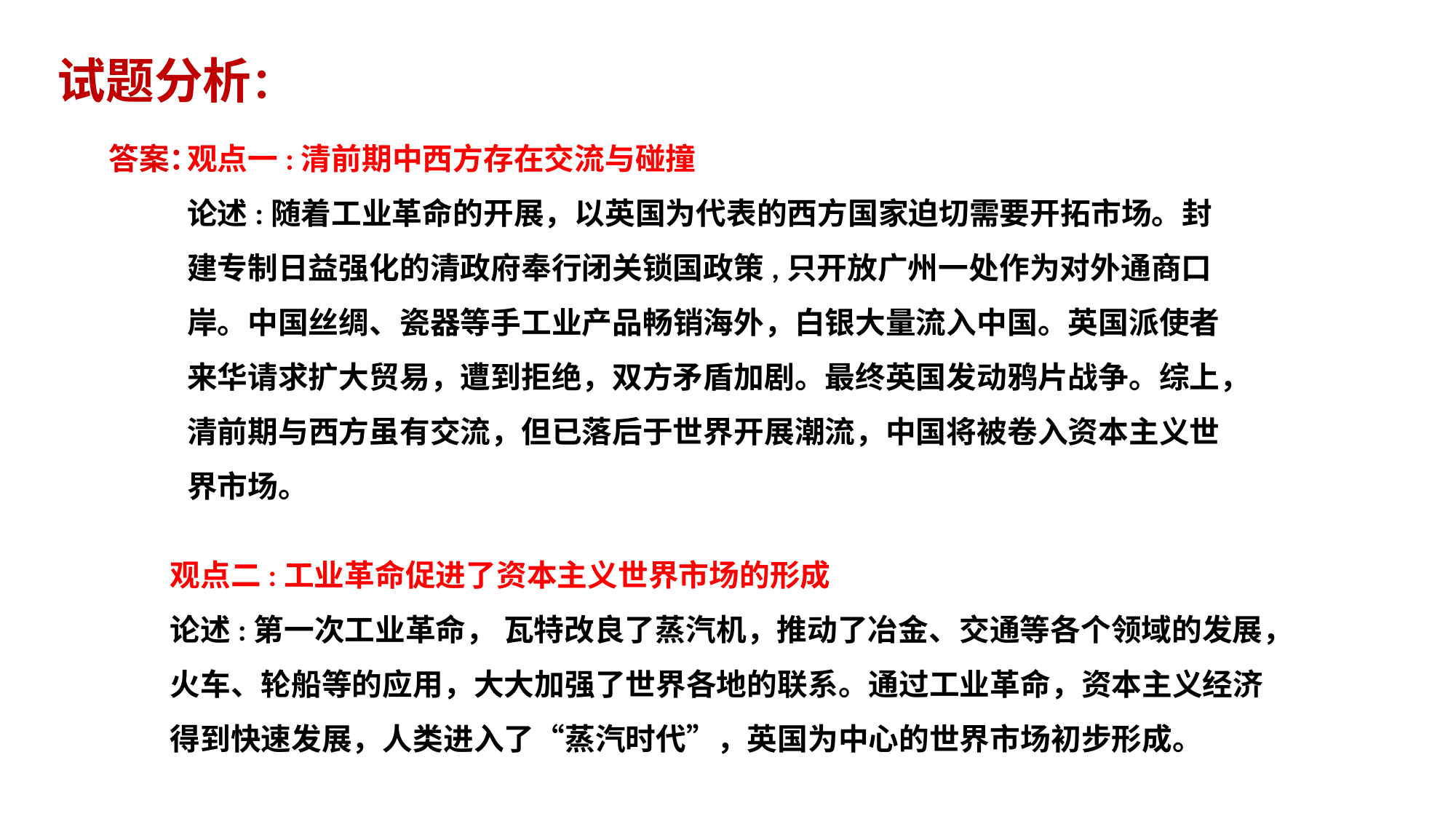

试题分析：
答案：
观点一:清前期中西方存在交流与碰撞
论述:随着工业革命的开展，以英国为代表的西方国家迫切需要开拓市场。封建专制日益强化的清政府奉行闭关锁国政策,只开放广州一处作为对外通商口岸。中国丝绸、瓷器等手工业产品畅销海外，白银大量流入中国。英国派使者来华请求扩大贸易，遭到拒绝，双方矛盾加剧。最终英国发动鸦片战争。综上，清前期与西方虽有交流，但已落后于世界开展潮流，中国将被卷入资本主义世界市场。
观点二:工业革命促进了资本主义世界市场的形成
论述:第一次工业革命， 瓦特改良了蒸汽机，推动了冶金、交通等各个领域的发展，火车、轮船等的应用，大大加强了世界各地的联系。通过工业革命，资本主义经济得到快速发展，人类进入了“蒸汽时代”，英国为中心的世界市场初步形成。